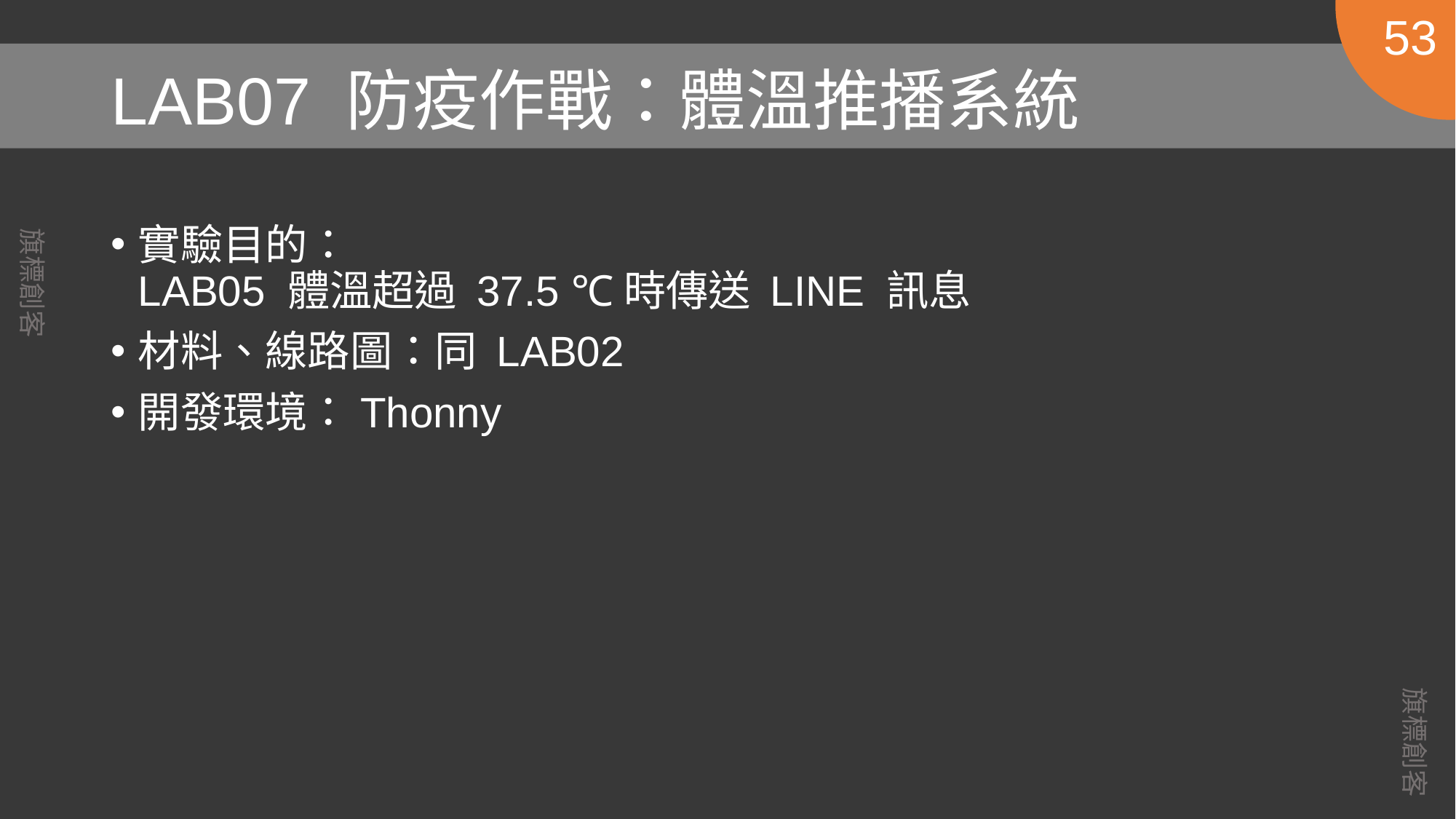

53
# LAB07 防疫作戰：體溫推播系統
實驗目的：
LAB05 體溫超過 37.5 ℃時傳送 LINE 訊息
材料、線路圖：同 LAB02
開發環境：Thonny